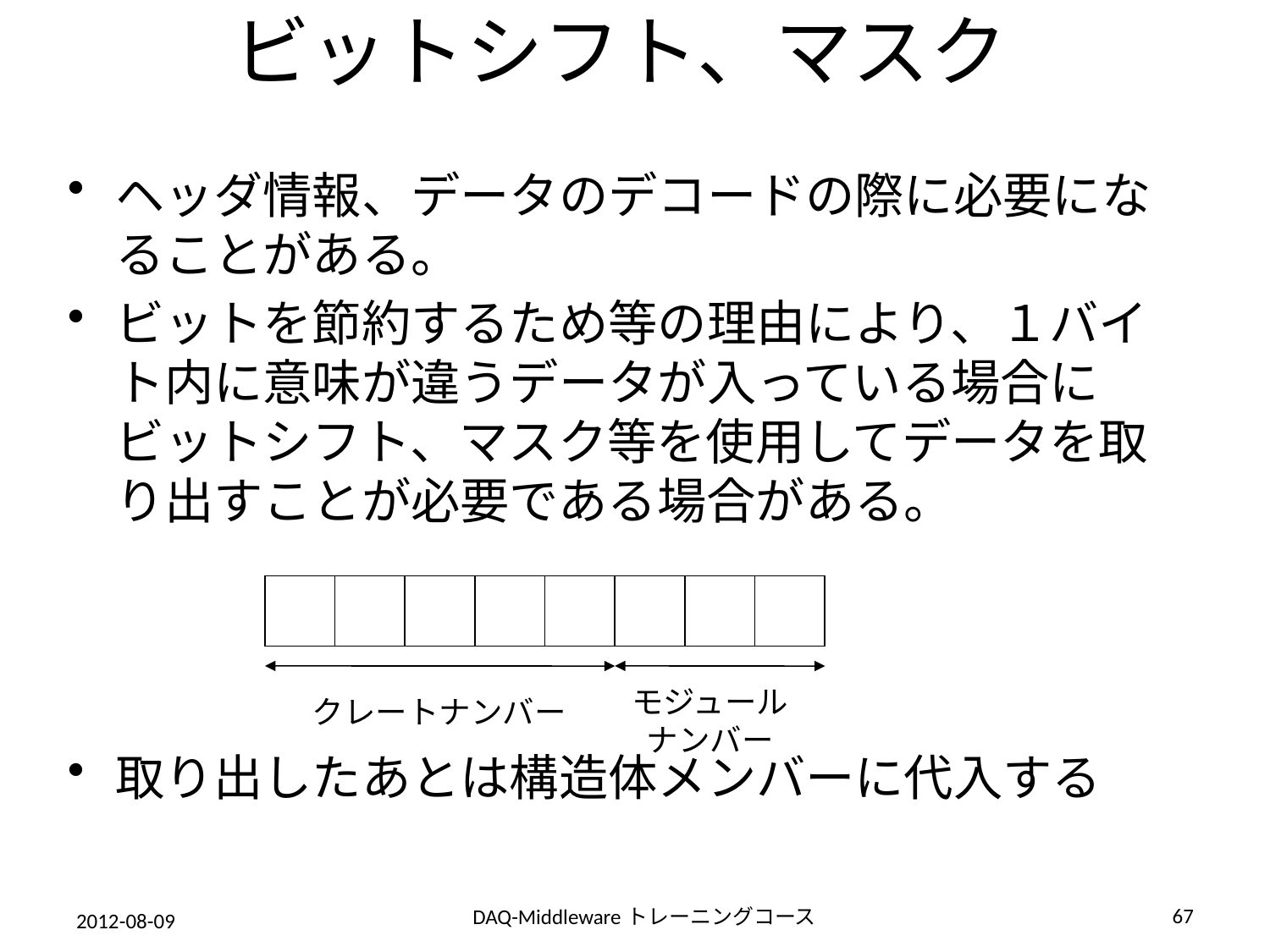

# ビットシフト、マスク
ヘッダ情報、データのデコードの際に必要になることがある。
ビットを節約するため等の理由により、１バイト内に意味が違うデータが入っている場合にビットシフト、マスク等を使用してデータを取り出すことが必要である場合がある。

取り出したあとは構造体メンバーに代入する

モジュール
ナンバー
クレートナンバー
67
DAQ-Middlewareトレーニングコース
2012-08-09